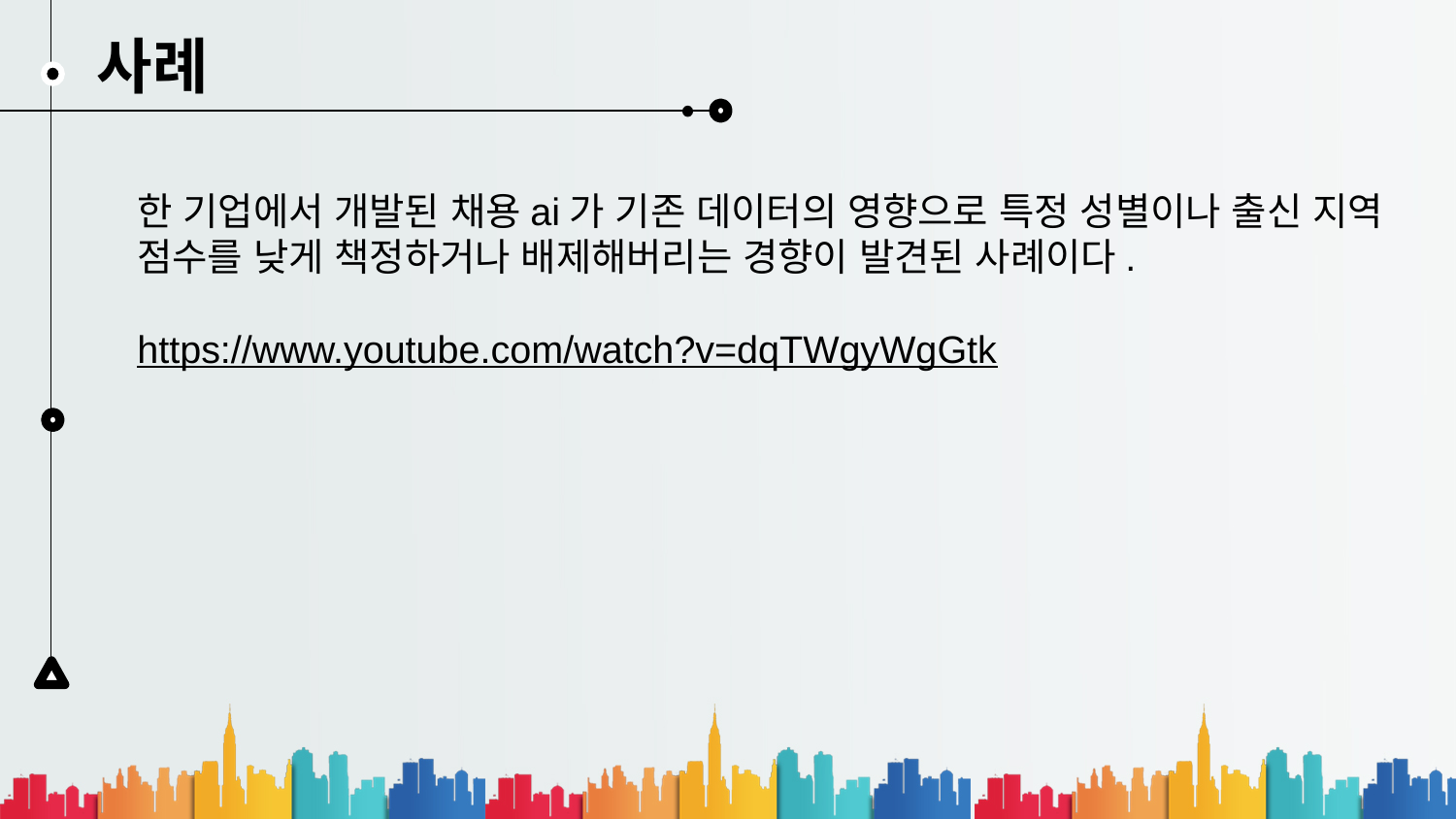

사례
한 기업에서 개발된 채용ai가 기존 데이터의 영향으로 특정 성별이나 출신 지역 점수를 낮게 책정하거나 배제해버리는 경향이 발견된 사례이다.

https://www.youtube.com/watch?v=dqTWgyWgGtk